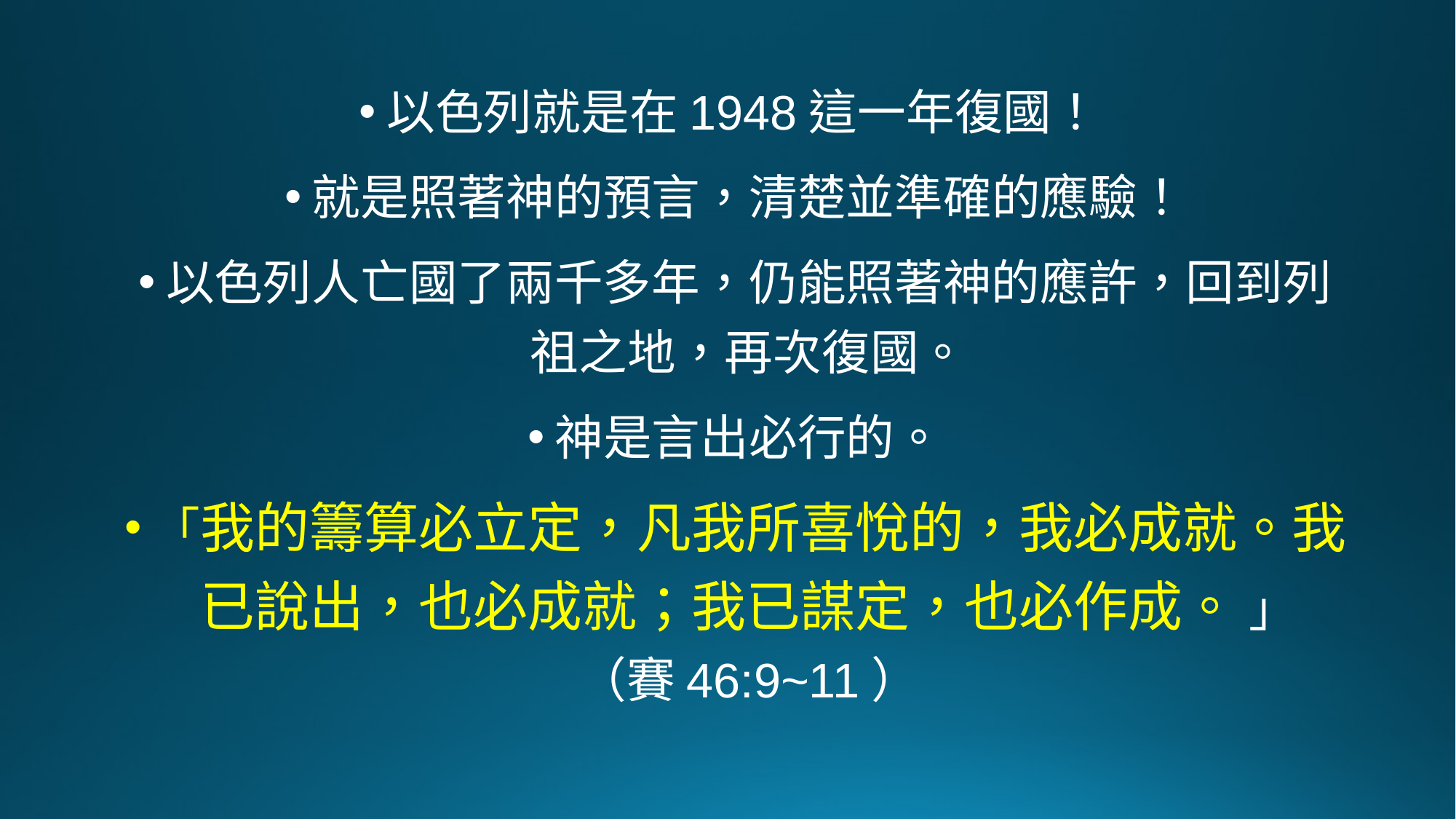

以色列就是在1948這一年復國！
就是照著神的預言，清楚並準確的應驗！
以色列人亡國了兩千多年，仍能照著神的應許，回到列祖之地，再次復國。
神是言出必行的。
「我的籌算必立定，凡我所喜悅的，我必成就。我已說出，也必成就；我已謀定，也必作成。 」 （賽46:9~11）